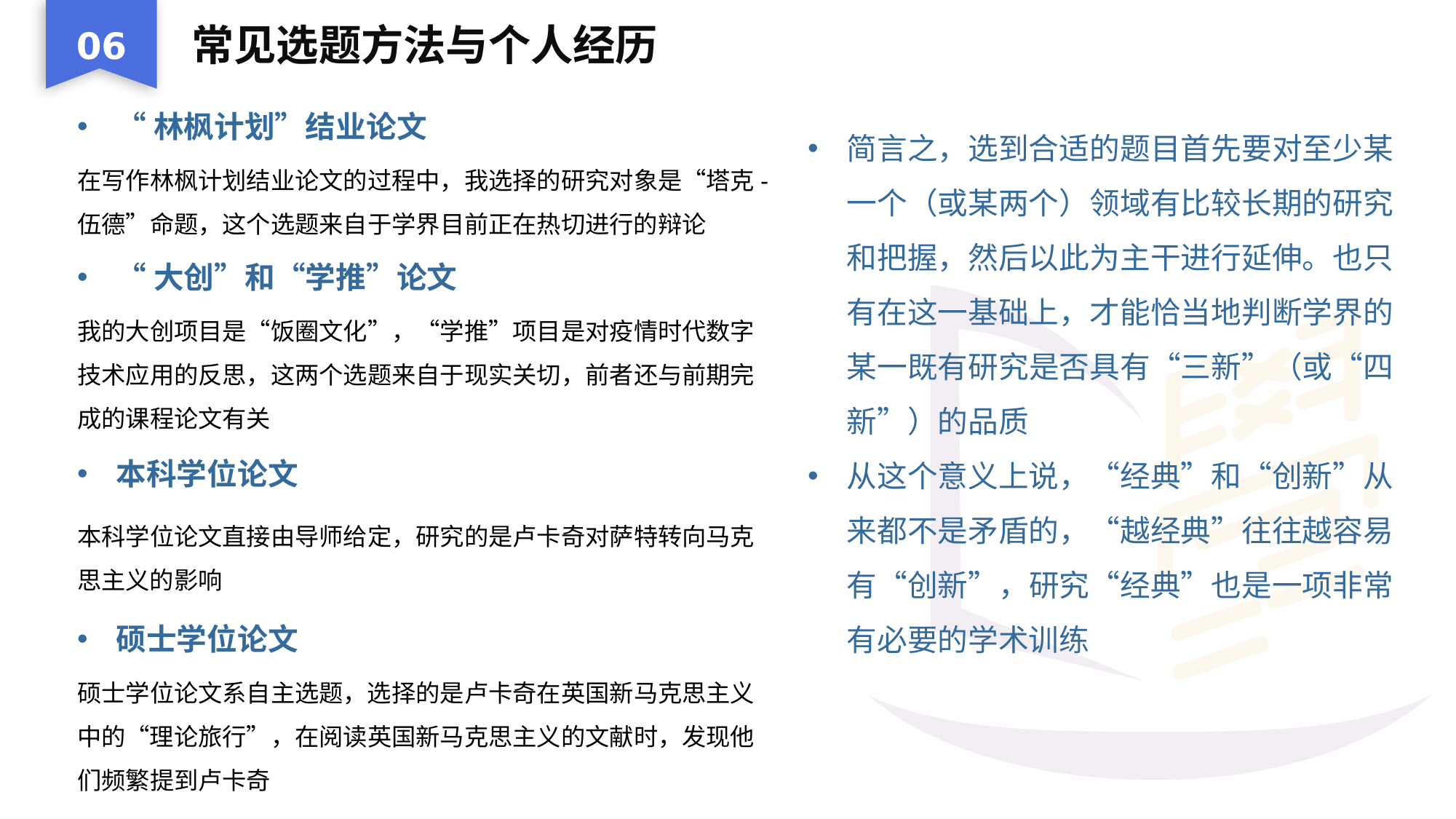

06
常见选题方法与个人经历
“林枫计划”结业论文
简言之，选到合适的题目首先要对至少某一个（或某两个）领域有比较长期的研究和把握，然后以此为主干进行延伸。也只有在这一基础上，才能恰当地判断学界的某一既有研究是否具有“三新”（或“四新”）的品质
从这个意义上说，“经典”和“创新”从来都不是矛盾的，“越经典”往往越容易有“创新”，研究“经典”也是一项非常有必要的学术训练
在写作林枫计划结业论文的过程中，我选择的研究对象是“塔克-伍德”命题，这个选题来自于学界目前正在热切进行的辩论
“大创”和“学推”论文
我的大创项目是“饭圈文化”，“学推”项目是对疫情时代数字技术应用的反思，这两个选题来自于现实关切，前者还与前期完成的课程论文有关
本科学位论文
本科学位论文直接由导师给定，研究的是卢卡奇对萨特转向马克思主义的影响
硕士学位论文
硕士学位论文系自主选题，选择的是卢卡奇在英国新马克思主义中的“理论旅行”，在阅读英国新马克思主义的文献时，发现他们频繁提到卢卡奇